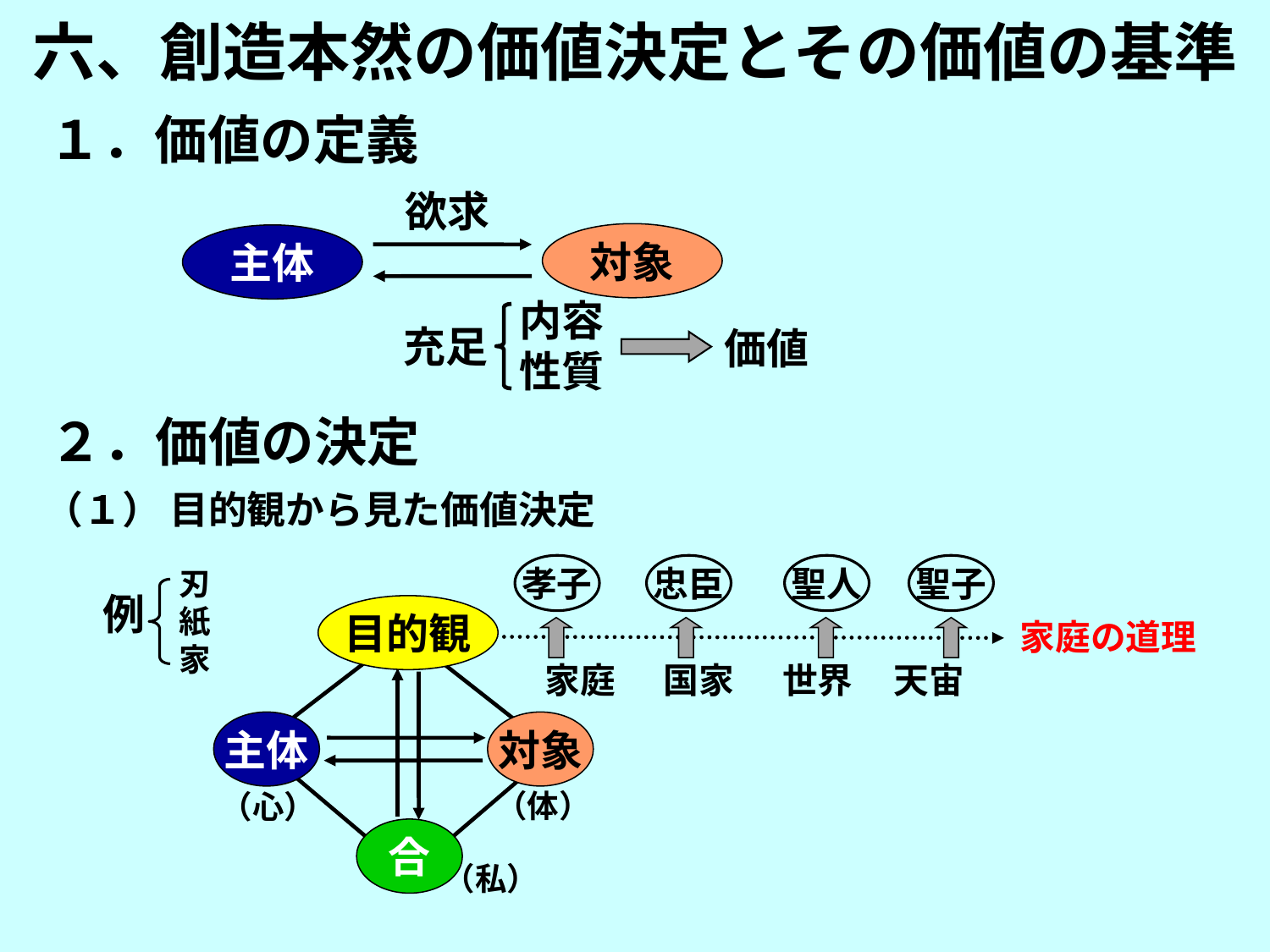

六、創造本然の価値決定とその価値の基準
１．価値の定義
欲求

対象
主体

内容
性質

充足
価値

２．価値の決定
（１） 目的観から見た価値決定
孝子
忠臣
聖人
聖子
刃
紙
家

例
目的観
家庭の道理

家庭      国家      世界     天宙

主体
対象

（体）
（心）
合
（私）